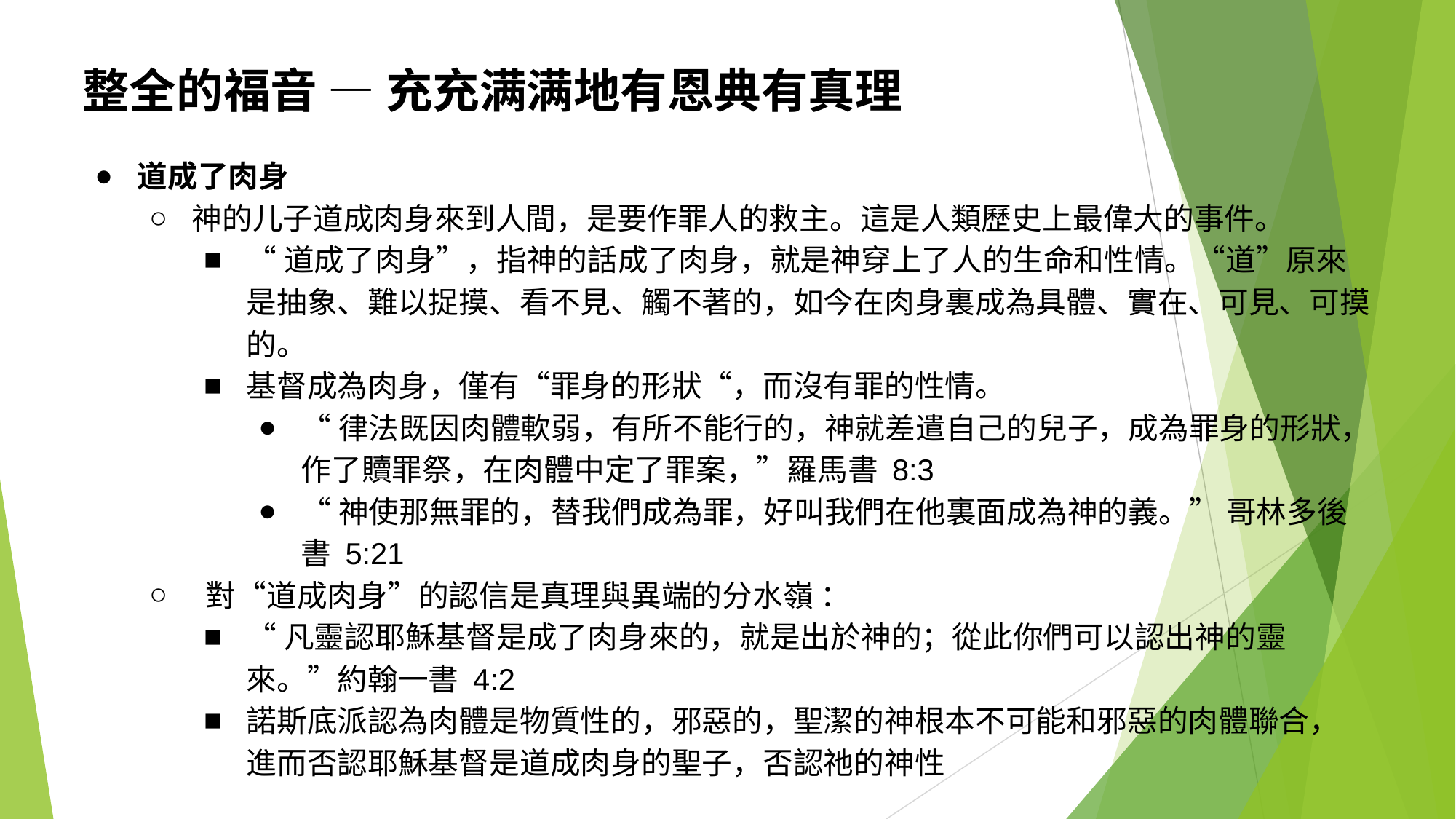

整全的福音 — 充充满满地有恩典有真理
道成了肉身
神的儿子道成肉身來到人間，是要作罪人的救主。這是人類歷史上最偉大的事件。
“道成了肉身”，指神的話成了肉身，就是神穿上了人的生命和性情。“道”原來是抽象、難以捉摸、看不見、觸不著的，如今在肉身裏成為具體、實在、可見、可摸的。
基督成為肉身，僅有“罪身的形狀“，而沒有罪的性情。
“律法既因肉體軟弱，有所不能行的，神就差遣自己的兒子，成為罪身的形狀，作了贖罪祭，在肉體中定了罪案，”‭‭羅馬書‬ ‭8‬:‭3‬
‭“神使那無罪的，替我們成為罪，好叫我們在他裏面成為神的義。” 哥林多後書‬ ‭5‬:‭21‬ ‭
 對“道成肉身”的認信是真理與異端的分水嶺 ：
“凡靈認耶穌基督是成了肉身來的，就是出於神的；從此你們可以認出神的靈來。”‭‭約翰一書‬ ‭4‬:‭2‬ ‭
諾斯底派認為肉體是物質性的，邪惡的，聖潔的神根本不可能和邪惡的肉體聯合， 進而否認耶穌基督是道成肉身的聖子，否認祂的神性